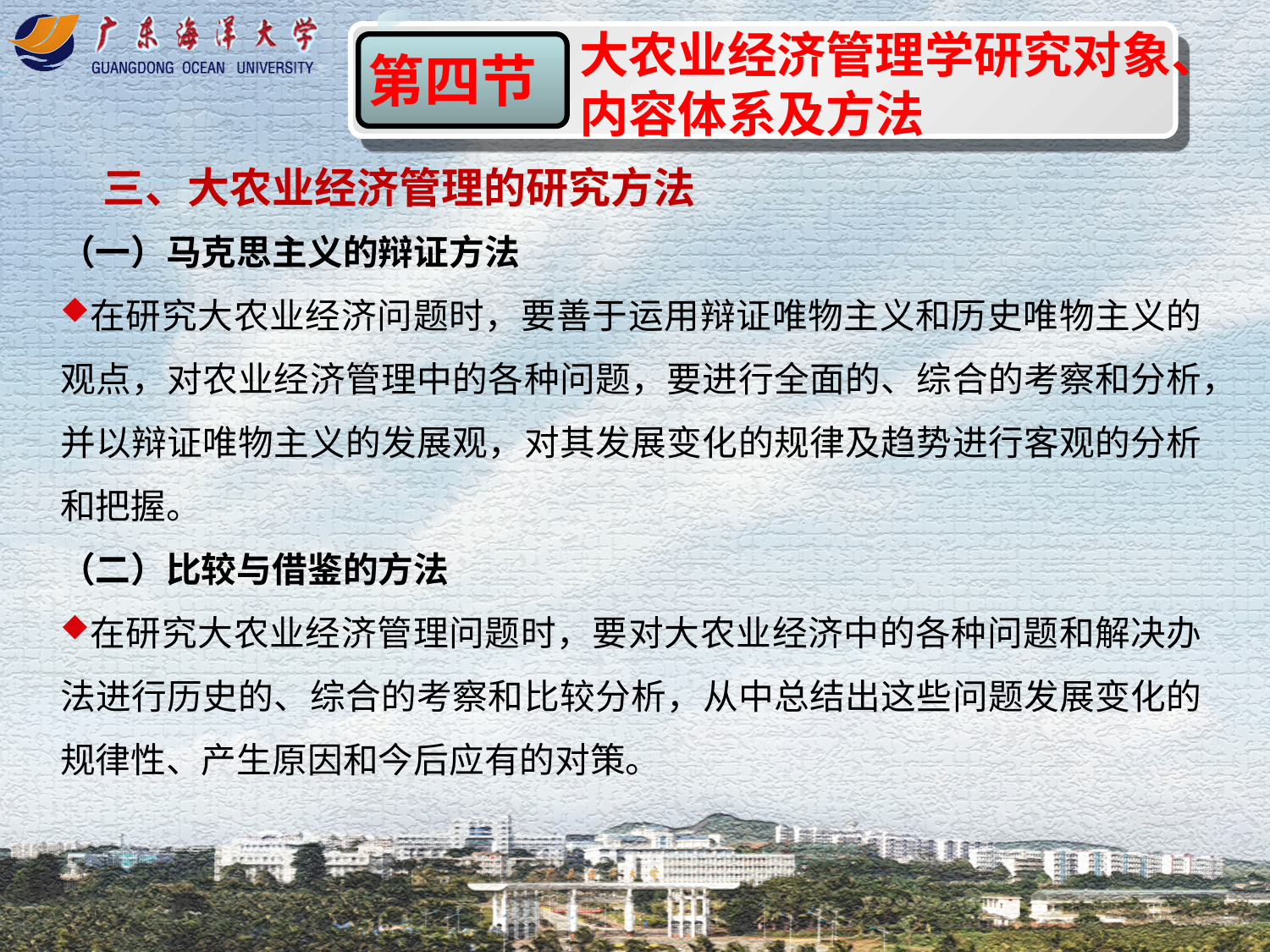

大农业经济管理学研究对象、内容体系及方法

第四节
三、大农业经济管理的研究方法
（一）马克思主义的辩证方法
在研究大农业经济问题时，要善于运用辩证唯物主义和历史唯物主义的观点，对农业经济管理中的各种问题，要进行全面的、综合的考察和分析，并以辩证唯物主义的发展观，对其发展变化的规律及趋势进行客观的分析和把握。
（二）比较与借鉴的方法
在研究大农业经济管理问题时，要对大农业经济中的各种问题和解决办法进行历史的、综合的考察和比较分析，从中总结出这些问题发展变化的规律性、产生原因和今后应有的对策。